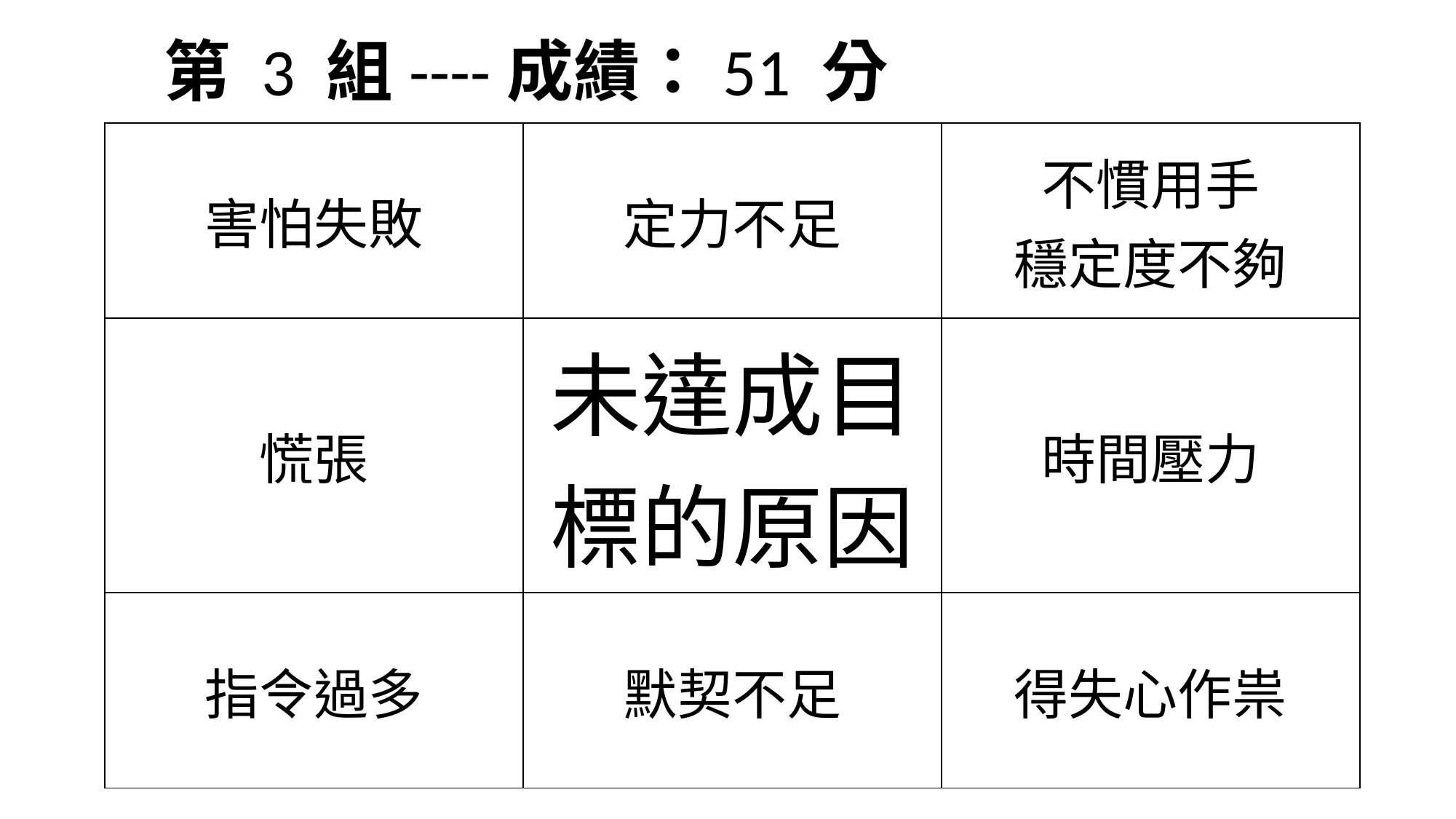

# 第 3 組----成績：51 分
| 害怕失敗 | 定力不足 | 不慣用手 穩定度不夠 |
| --- | --- | --- |
| 慌張 | 未達成目標的原因 | 時間壓力 |
| 指令過多 | 默契不足 | 得失心作祟 |